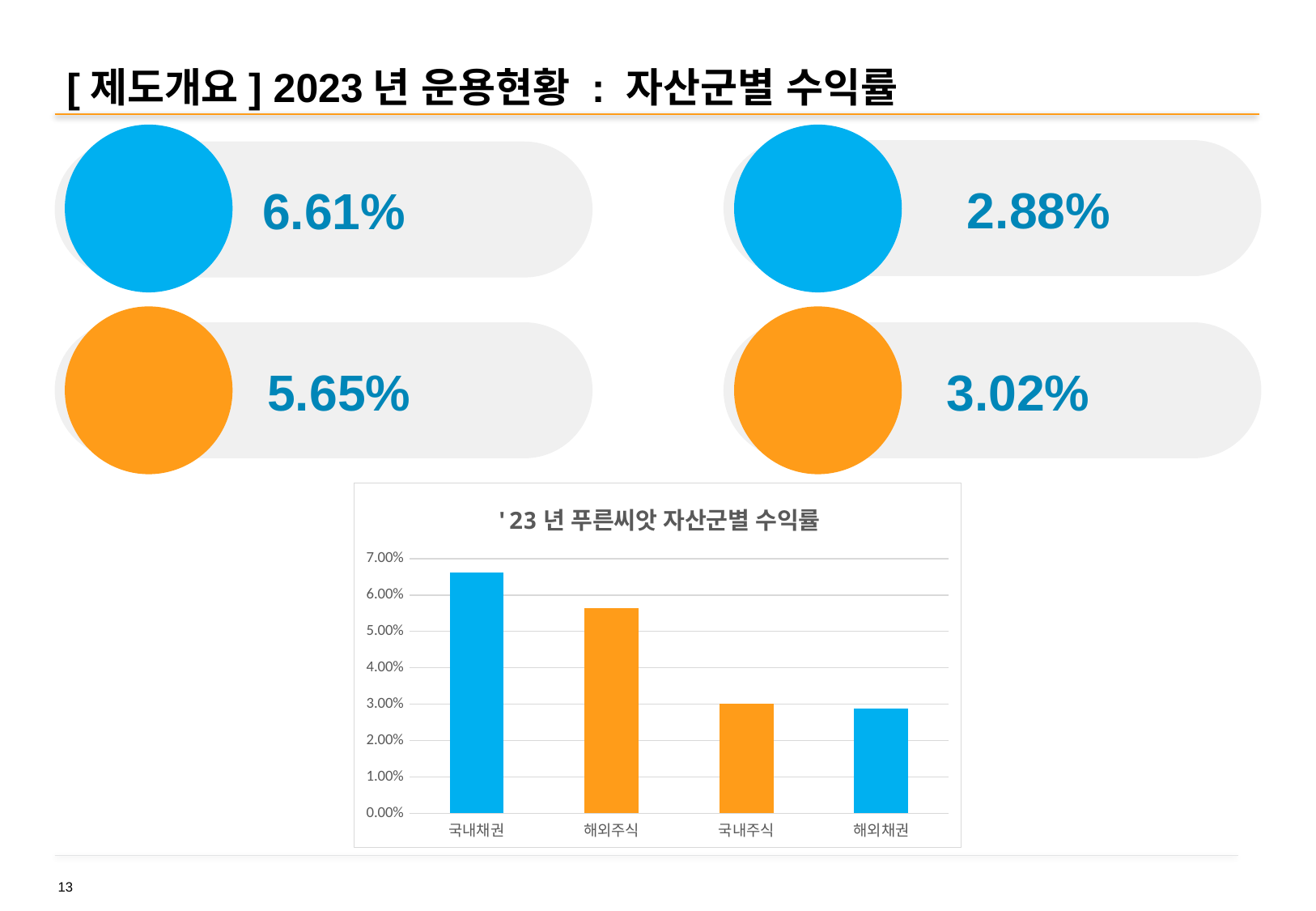

# [제도개요] 2023년 운용현황 : 자산군별 수익률
국내
채권
해외
채권
          2.88%
          6.61%
해외
주식
국내
주식
          5.65%
          3.02%

### Chart: '23년 푸른씨앗 자산군별 수익률

| Category | 수익률 |
|---|---|
| 국내채권 | 0.0661 |
| 해외주식 | 0.0565 |
| 국내주식 | 0.0302 |
| 해외채권 | 0.0288 |